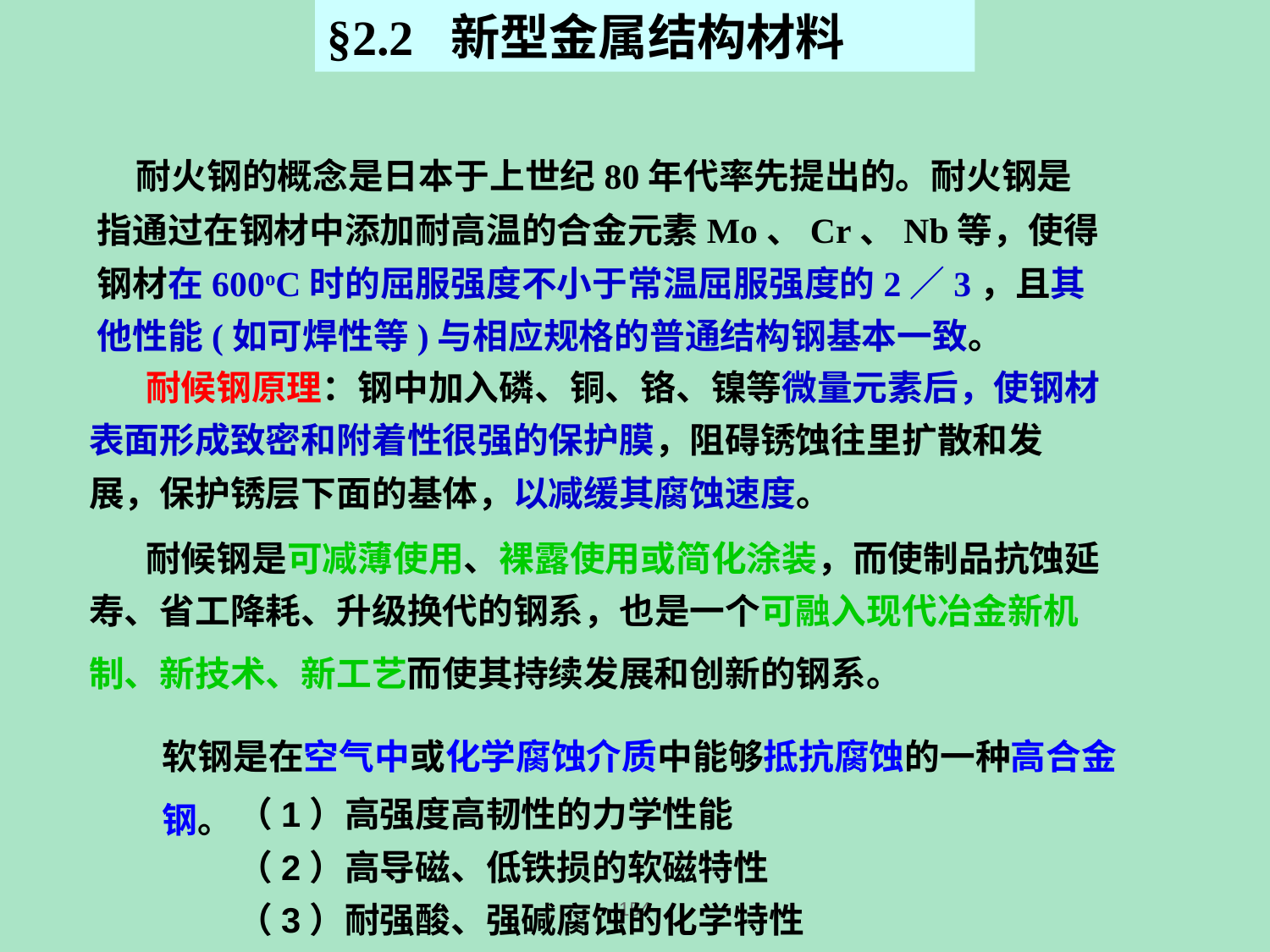

§2.2  新型金属结构材料
   耐火钢的概念是日本于上世纪80年代率先提出的。耐火钢是指通过在钢材中添加耐高温的合金元素Mo、Cr、Nb等，使得钢材在600oC时的屈服强度不小于常温屈服强度的2／3，且其他性能(如可焊性等)与相应规格的普通结构钢基本一致。
      耐候钢原理：钢中加入磷、铜、铬、镍等微量元素后，使钢材表面形成致密和附着性很强的保护膜，阻碍锈蚀往里扩散和发展，保护锈层下面的基体，以减缓其腐蚀速度。
      耐候钢是可减薄使用、裸露使用或简化涂装，而使制品抗蚀延寿、省工降耗、升级换代的钢系，也是一个可融入现代冶金新机制、新技术、新工艺而使其持续发展和创新的钢系。

软钢是在空气中或化学腐蚀介质中能够抵抗腐蚀的一种高合金钢。
（1）高强度高韧性的力学性能
（2）高导磁、低铁损的软磁特性
（3）耐强酸、强碱腐蚀的化学特性
154